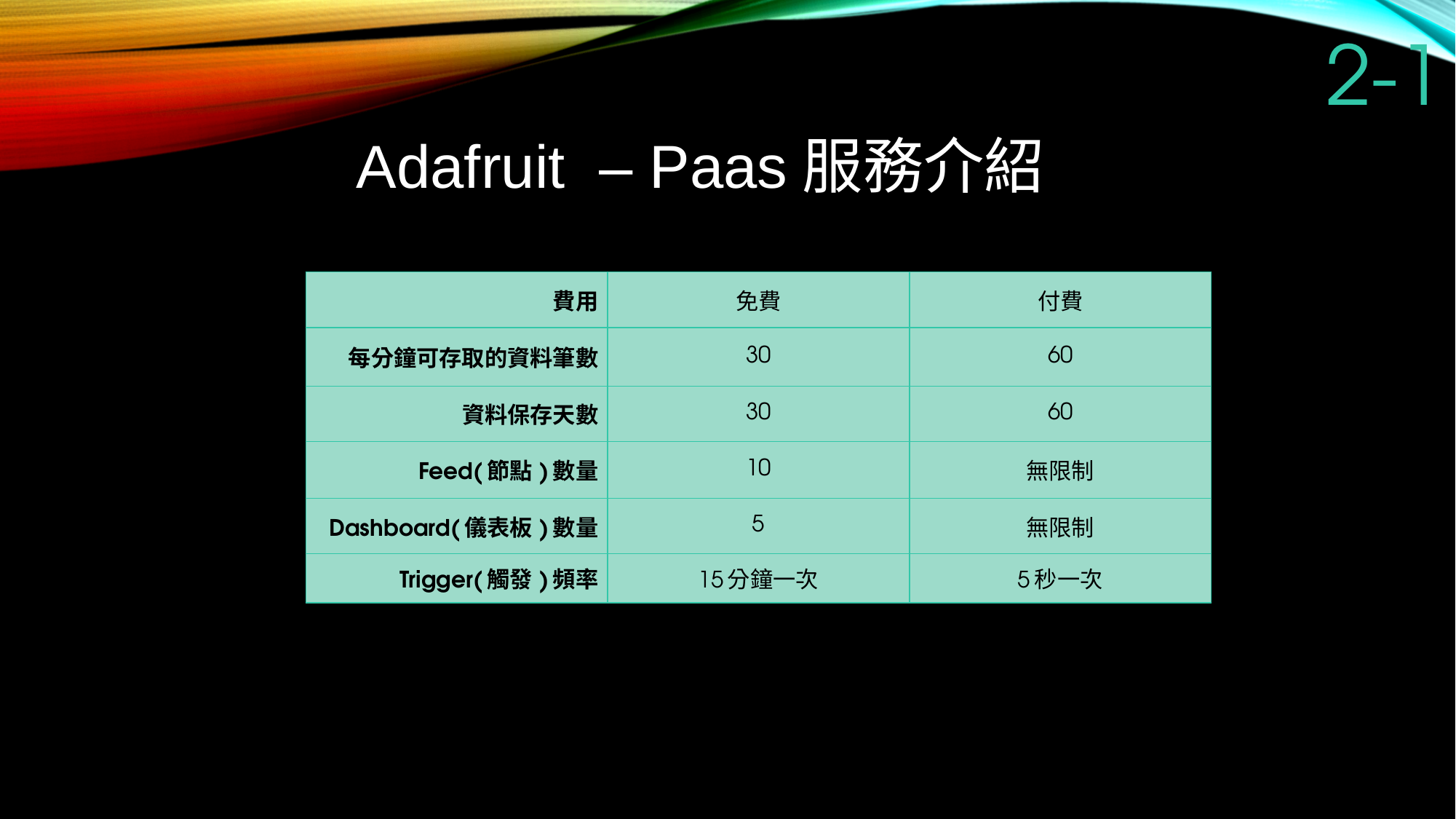

2-1
# Adafruit  – Paas服務介紹
| 費用 | 免費 | 付費 |
| --- | --- | --- |
| 每分鐘可存取的資料筆數 | 30 | 60 |
| 資料保存天數 | 30 | 60 |
| Feed(節點)數量 | 10 | 無限制 |
| Dashboard(儀表板)數量 | 5 | 無限制 |
| Trigger(觸發)頻率 | 15分鐘一次 | 5秒一次 |